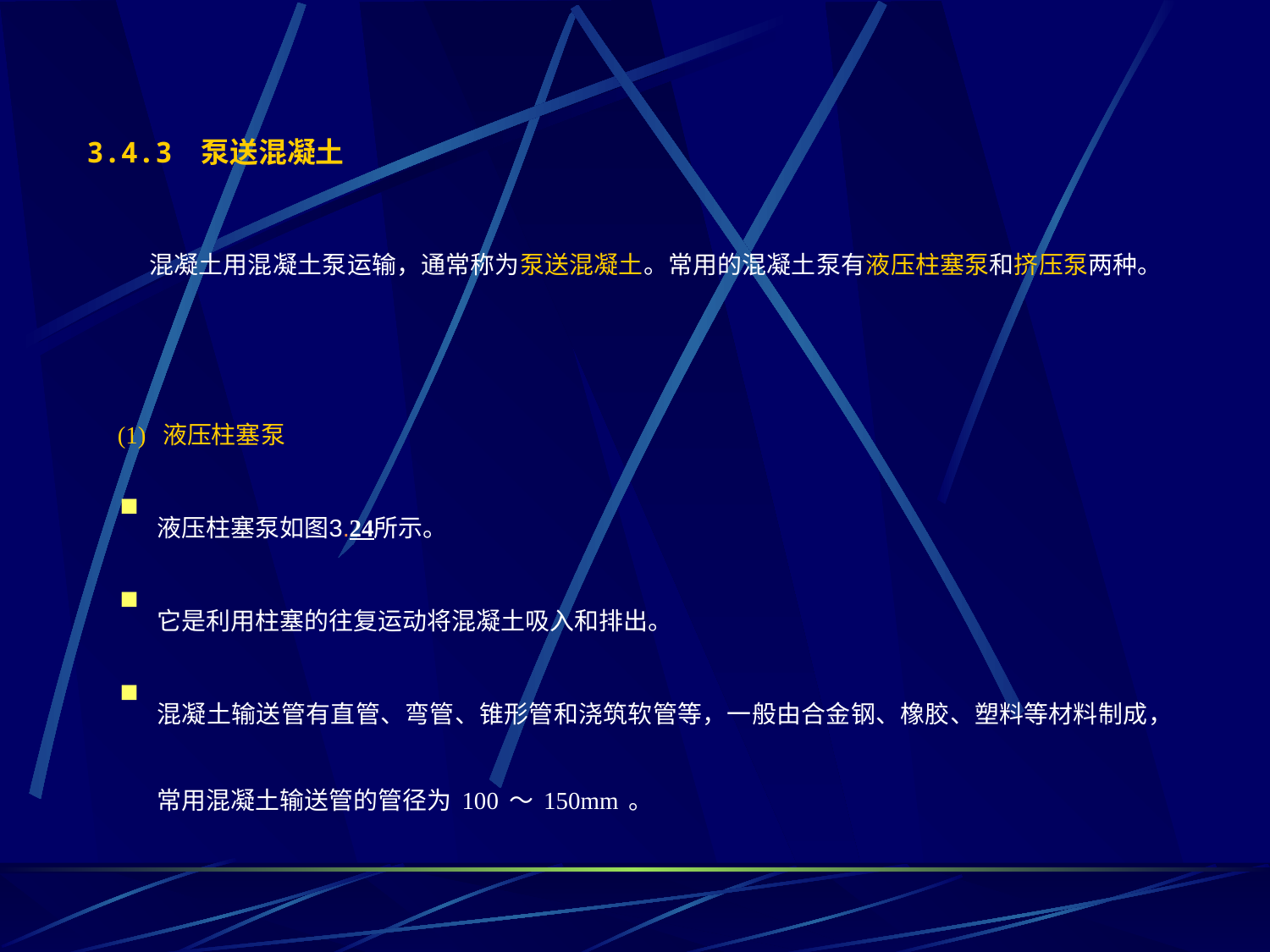

3.4.3 泵送混凝土
　　混凝土用混凝土泵运输，通常称为泵送混凝土。常用的混凝土泵有液压柱塞泵和挤压泵两种。
(1) 液压柱塞泵
液压柱塞泵如图3.24所示。
它是利用柱塞的往复运动将混凝土吸入和排出。
混凝土输送管有直管、弯管、锥形管和浇筑软管等，一般由合金钢、橡胶、塑料等材料制成，常用混凝土输送管的管径为100～150mm。